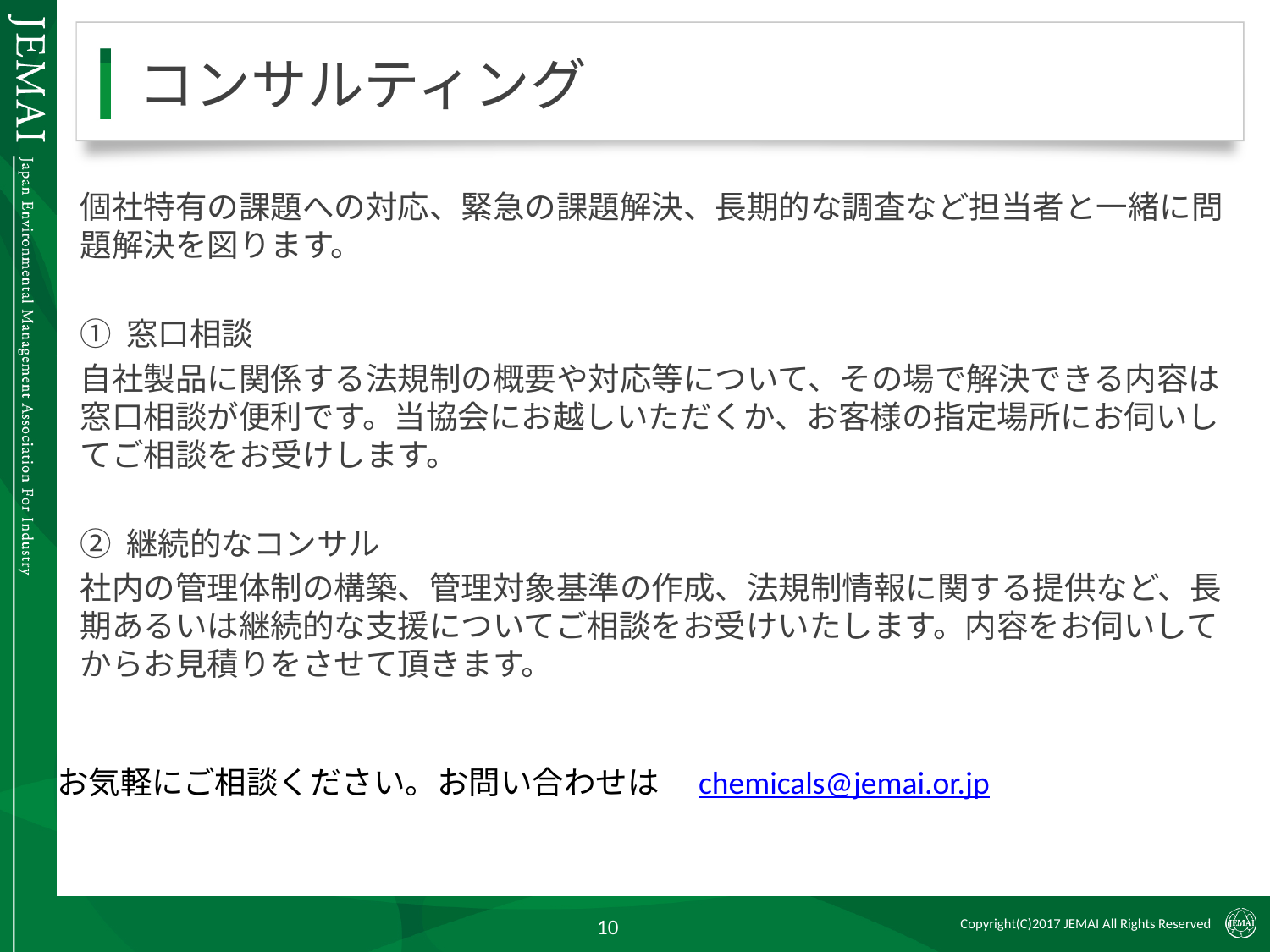

# コンサルティング
個社特有の課題への対応、緊急の課題解決、長期的な調査など担当者と一緒に問題解決を図ります。

① 窓口相談
自社製品に関係する法規制の概要や対応等について、その場で解決できる内容は窓口相談が便利です。当協会にお越しいただくか、お客様の指定場所にお伺いしてご相談をお受けします。

② 継続的なコンサル
社内の管理体制の構築、管理対象基準の作成、法規制情報に関する提供など、長期あるいは継続的な支援についてご相談をお受けいたします。内容をお伺いしてからお見積りをさせて頂きます。
お気軽にご相談ください。お問い合わせは　chemicals@jemai.or.jp
10